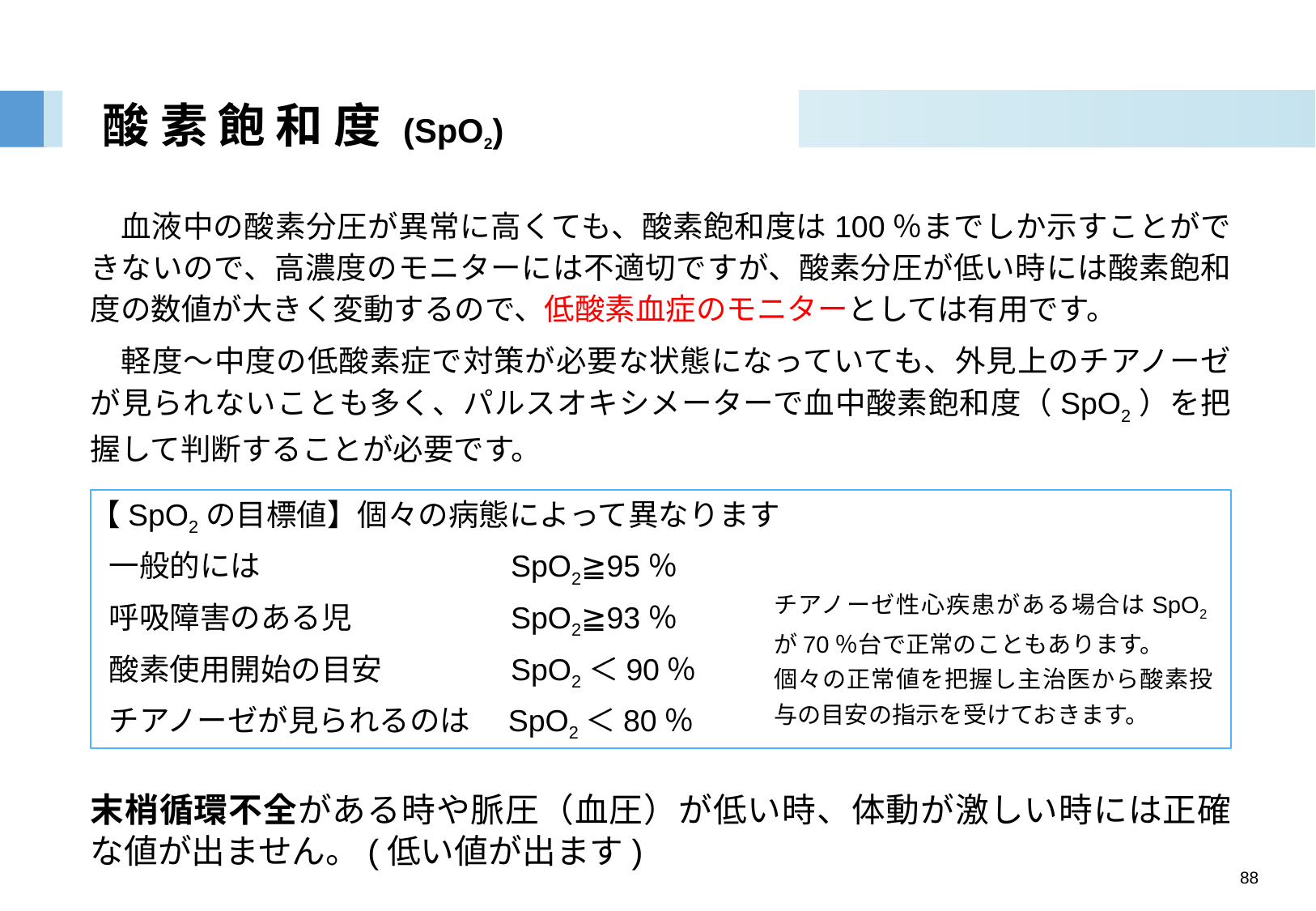

# 酸 素 飽 和 度 (SpO2)
　血液中の酸素分圧が異常に高くても、酸素飽和度は100％までしか示すことができないので、高濃度のモニターには不適切ですが、酸素分圧が低い時には酸素飽和度の数値が大きく変動するので、低酸素血症のモニターとしては有用です。
　軽度～中度の低酸素症で対策が必要な状態になっていても、外見上のチアノーゼが見られないことも多く、パルスオキシメーターで血中酸素飽和度（SpO2）を把握して判断することが必要です。
【SpO2の目標値】個々の病態によって異なります
一般的には　　　　　　　　SpO2≧95％
呼吸障害のある児　　　　　SpO2≧93％
酸素使用開始の目安　　　　SpO2＜90％
チアノーゼが見られるのは　SpO2＜80％
チアノーゼ性心疾患がある場合はSpO2が70％台で正常のこともあります。
個々の正常値を把握し主治医から酸素投与の目安の指示を受けておきます。
末梢循環不全がある時や脈圧（血圧）が低い時、体動が激しい時には正確な値が出ません。(低い値が出ます)
88